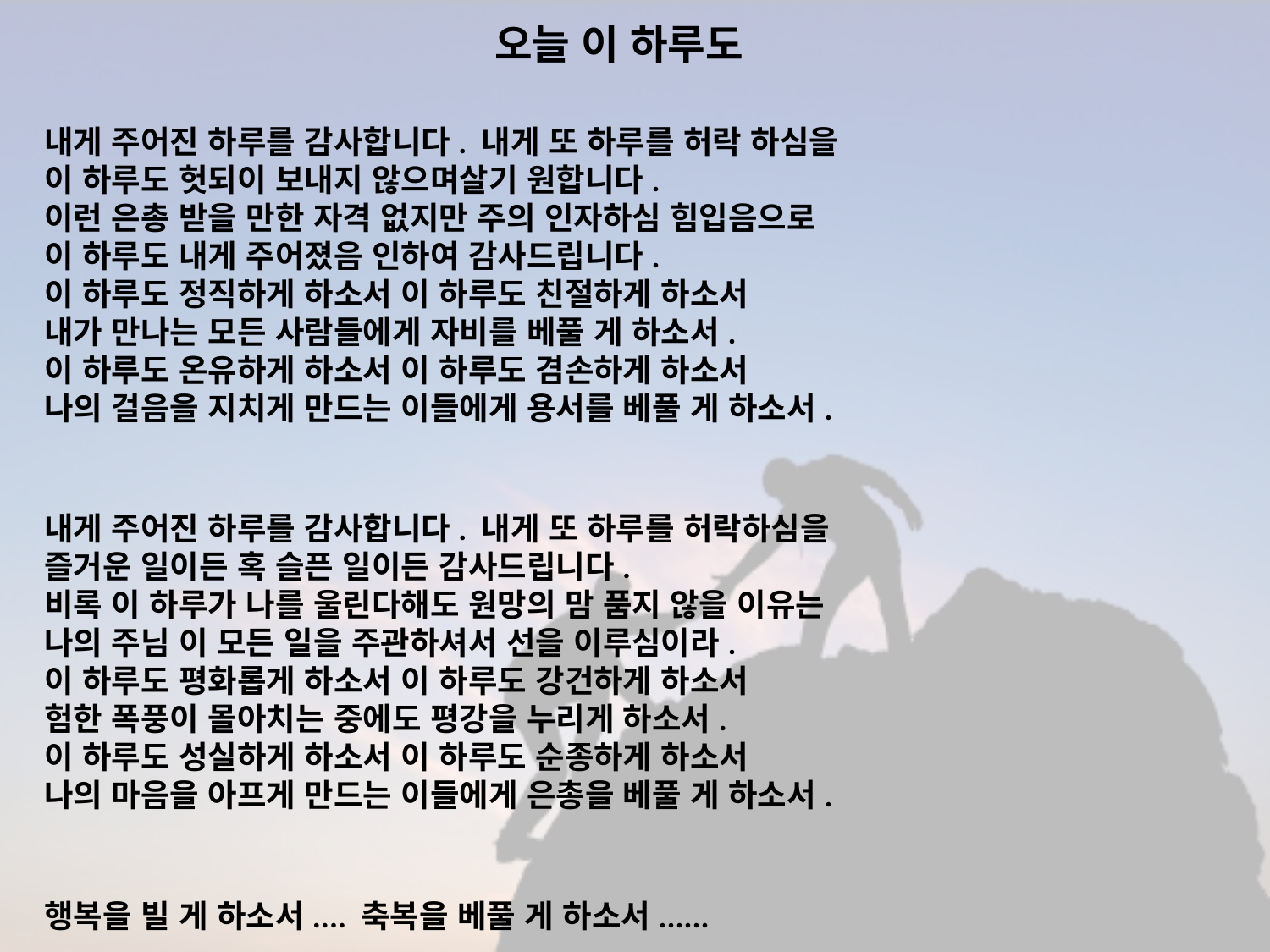

# 오늘 이 하루도
내게 주어진 하루를 감사합니다. 내게 또 하루를 허락 하심을
이 하루도 헛되이 보내지 않으며살기 원합니다.
이런 은총 받을 만한 자격 없지만 주의 인자하심 힘입음으로
이 하루도 내게 주어졌음 인하여 감사드립니다.
이 하루도 정직하게 하소서 이 하루도 친절하게 하소서
내가 만나는 모든 사람들에게 자비를 베풀 게 하소서.
이 하루도 온유하게 하소서 이 하루도 겸손하게 하소서
나의 걸음을 지치게 만드는 이들에게 용서를 베풀 게 하소서.
내게 주어진 하루를 감사합니다. 내게 또 하루를 허락하심을
즐거운 일이든 혹 슬픈 일이든 감사드립니다.
비록 이 하루가 나를 울린다해도 원망의 맘 품지 않을 이유는
나의 주님 이 모든 일을 주관하셔서 선을 이루심이라.
이 하루도 평화롭게 하소서 이 하루도 강건하게 하소서
험한 폭풍이 몰아치는 중에도 평강을 누리게 하소서.
이 하루도 성실하게 하소서 이 하루도 순종하게 하소서
나의 마음을 아프게 만드는 이들에게 은총을 베풀 게 하소서.
행복을 빌 게 하소서.... 축복을 베풀 게 하소서......